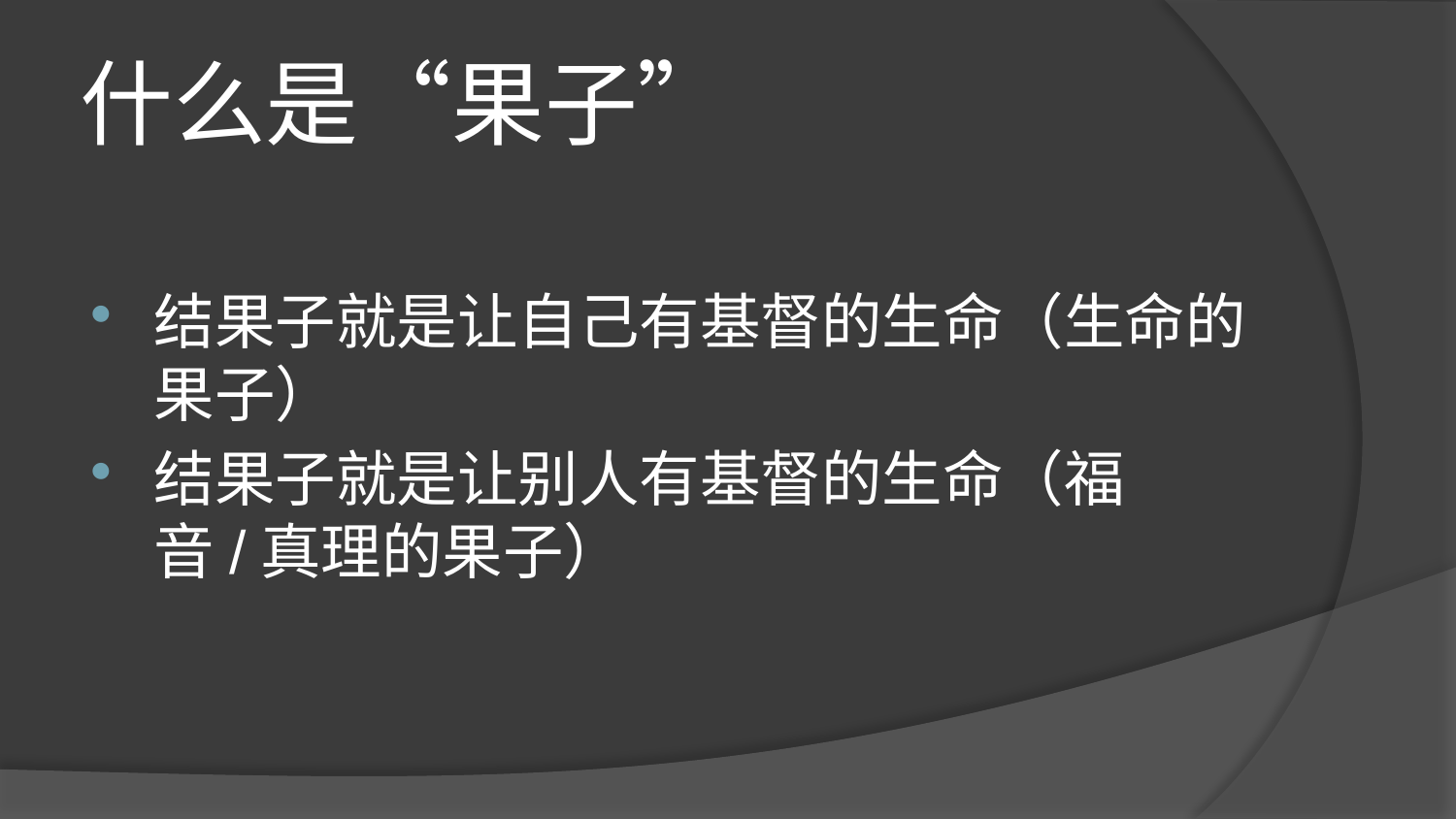

# 什么是“果子”

结果子就是让自己有基督的生命（生命的果子）
结果子就是让别人有基督的生命（福音/真理的果子）